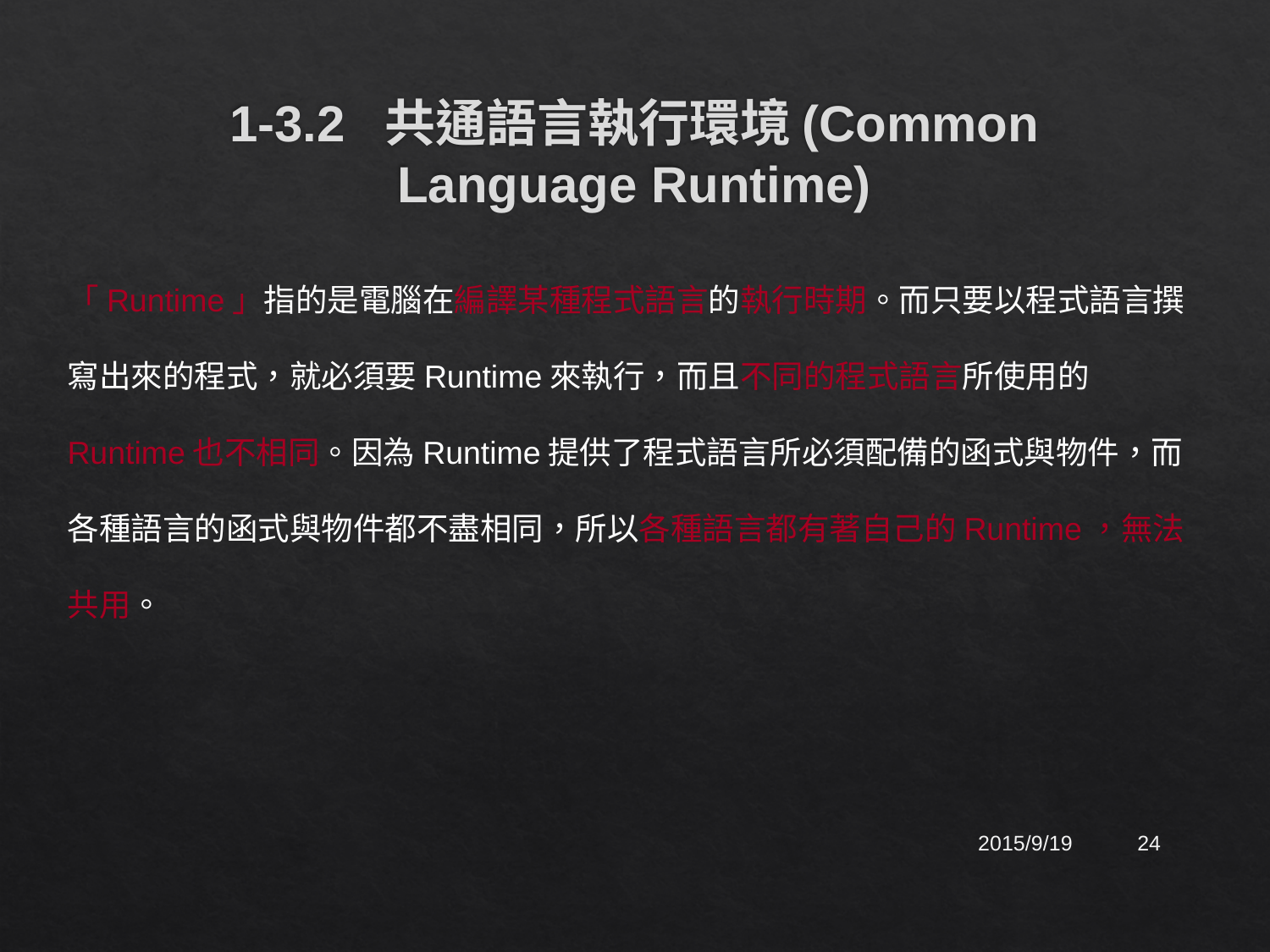

# 1-3.2  共通語言執行環境(Common Language Runtime)
「Runtime」指的是電腦在編譯某種程式語言的執行時期。而只要以程式語言撰寫出來的程式，就必須要Runtime來執行，而且不同的程式語言所使用的Runtime也不相同。因為Runtime提供了程式語言所必須配備的函式與物件，而各種語言的函式與物件都不盡相同，所以各種語言都有著自己的Runtime，無法共用。
2015/9/19
24